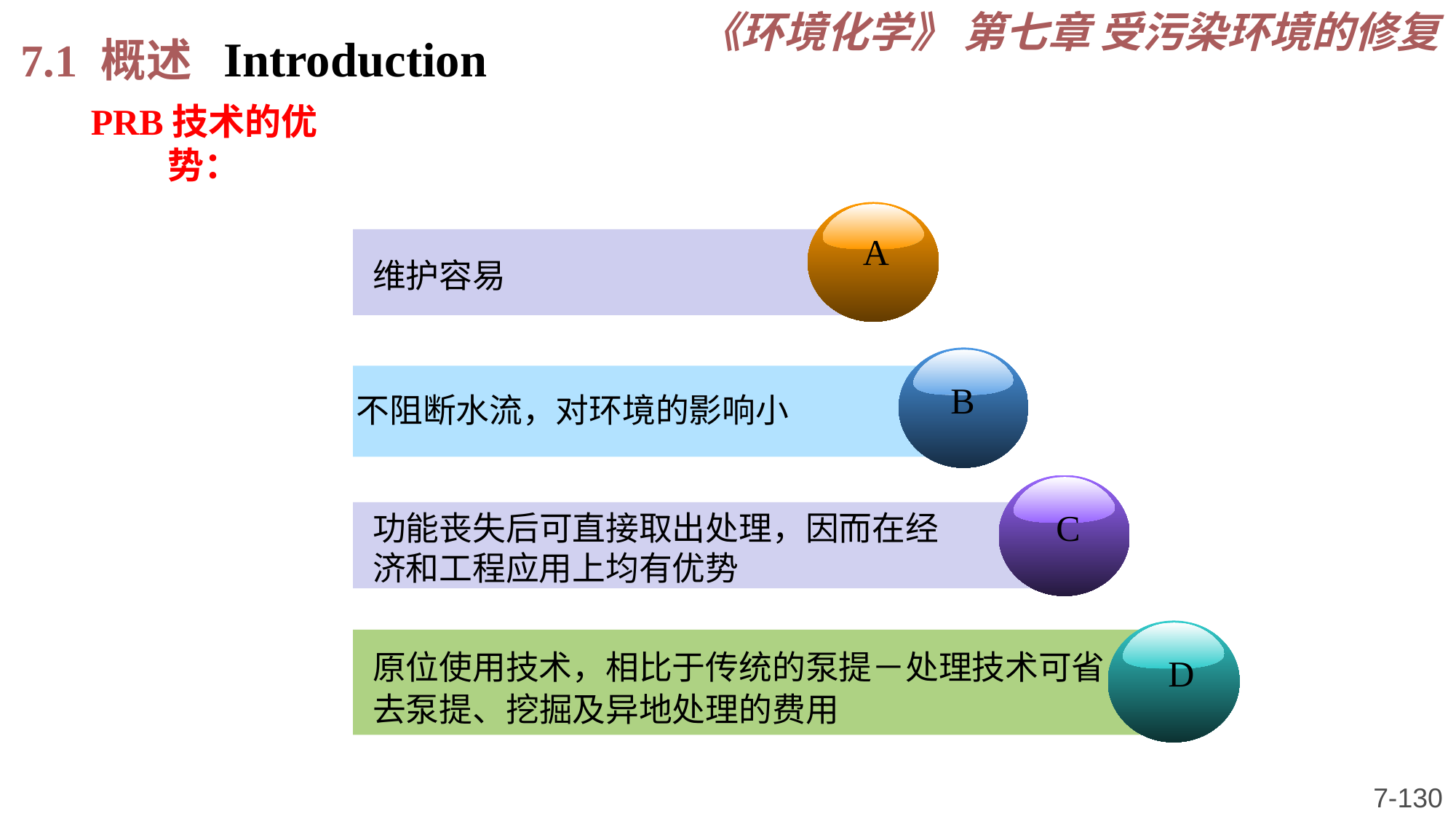

《环境化学》 第七章 受污染环境的修复
7.1 概述  Introduction
# PRB技术的优势：

A

维护容易

B

不阻断水流，对环境的影响小

C
功能丧失后可直接取出处理，因而在经济和工程应用上均有优势

D

原位使用技术，相比于传统的泵提－处理技术可省去泵提、挖掘及异地处理的费用
7-130